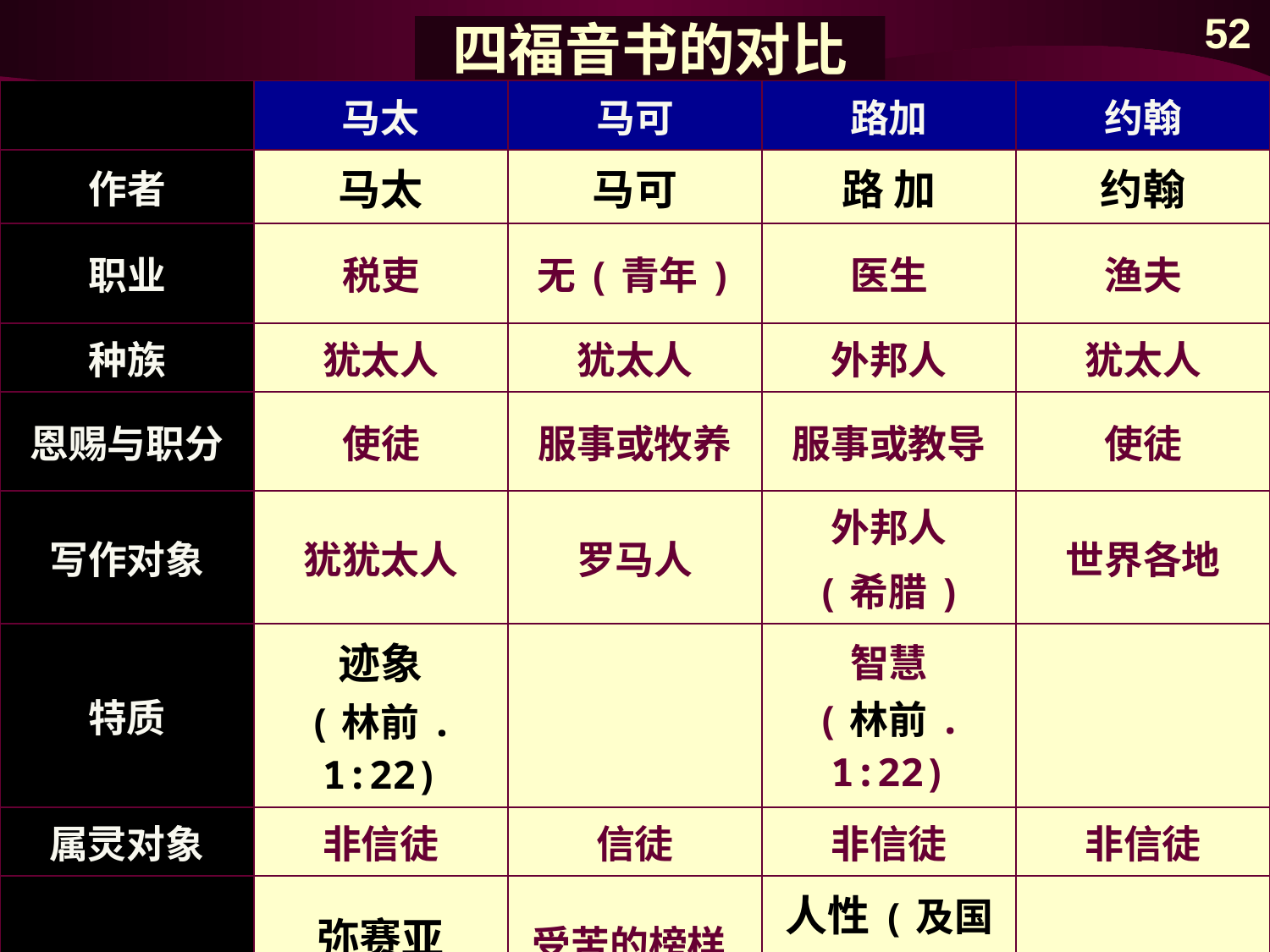

52
# 四福音书的对比
|  | 马太 | 马可 | 路加 | 约翰 |
| --- | --- | --- | --- | --- |
| 作者 | 马太 | 马可 | 路 加 | 约翰 |
| 职业 | 税吏 | 无(青年) | 医生 | 渔夫 |
| 种族 | 犹太人 | 犹太人 | 外邦人 | 犹太人 |
| 恩赐与职分 | 使徒 | 服事或牧养 | 服事或教导 | 使徒 |
| 写作对象 | 犹犹太人 | 罗马人 | 外邦人 (希腊) | 世界各地 |
| 特质 | 迹象 (林前. 1:22) |  | 智慧 (林前. 1:22) |  |
| 属灵对象 | 非信徒 | 信徒 | 非信徒 | 非信徒 |
| 重要主题 | 弥赛亚 与国度 | 受苦的榜样(强调门训) | 人性(及国度 扩展) | 神性 |